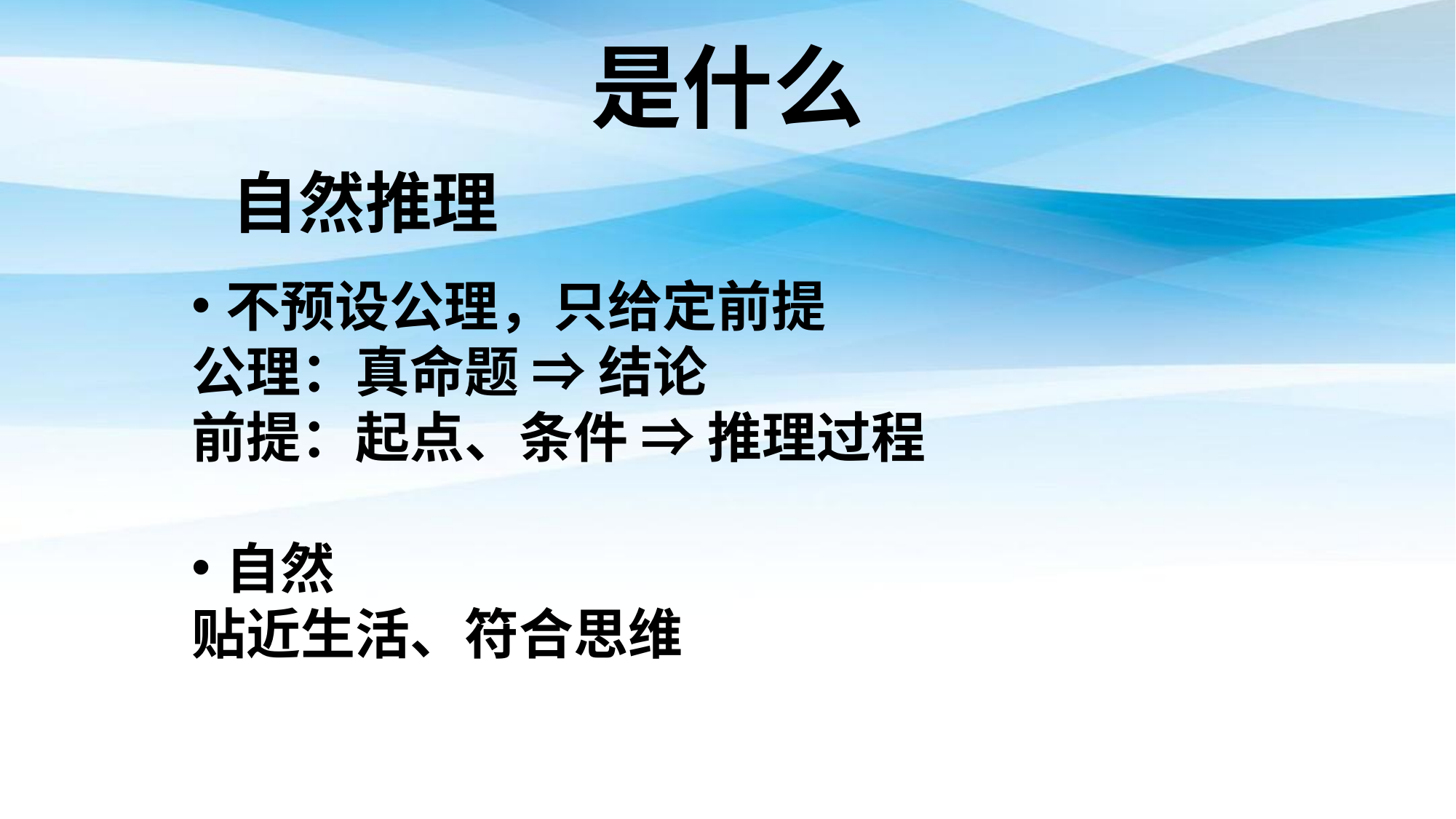

是什么
自然推理

不预设公理，只给定前提
公理：真命题 ⇒ 结论
前提：起点、条件 ⇒ 推理过程

自然
贴近生活、符合思维